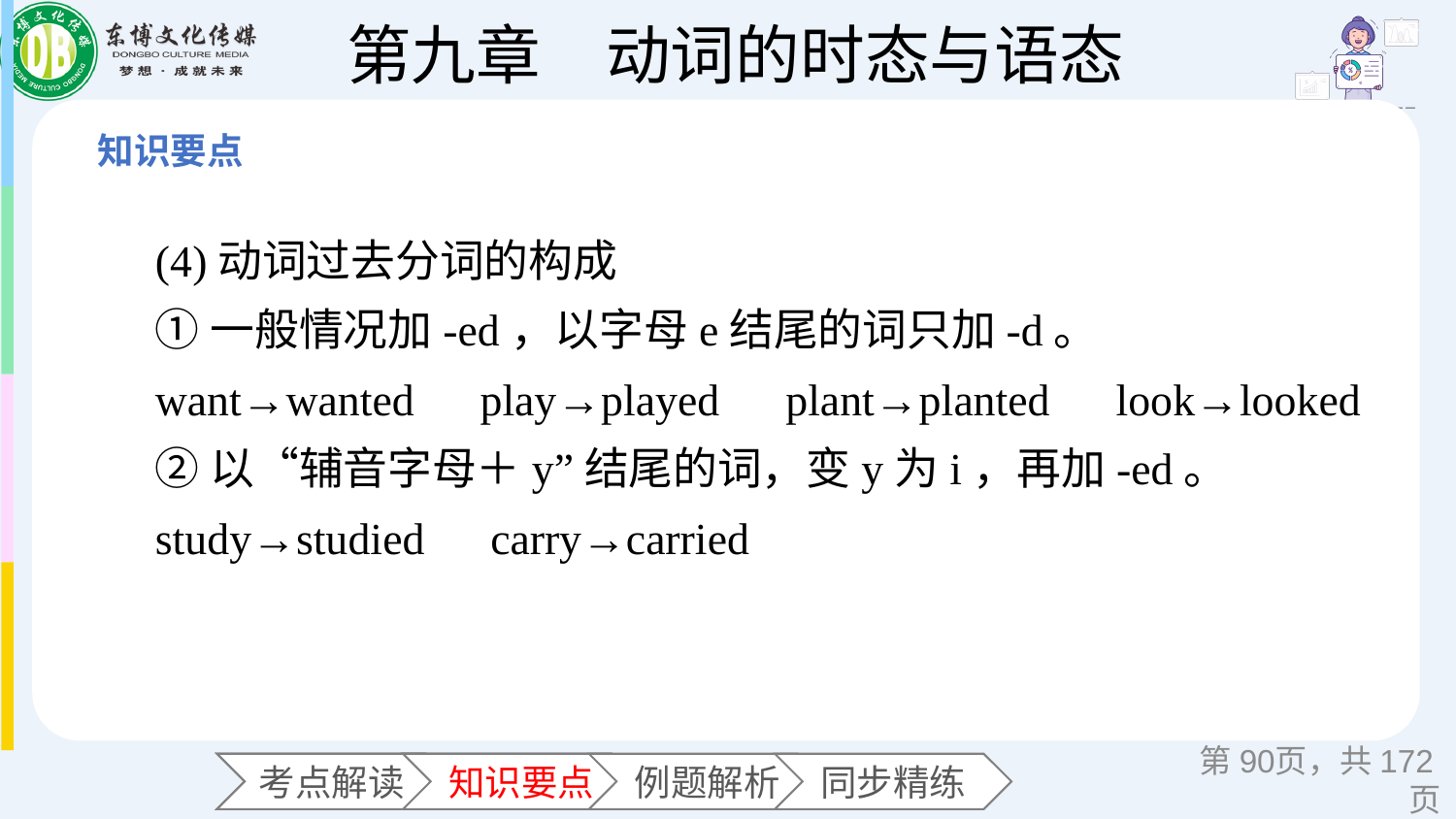

(4)动词过去分词的构成
①一般情况加-ed，以字母e结尾的词只加-d。
want→wanted　play→played　plant→planted　look→looked
②以“辅音字母＋y”结尾的词，变y为i，再加-ed。
study→studied　carry→carried
第90页，共172页